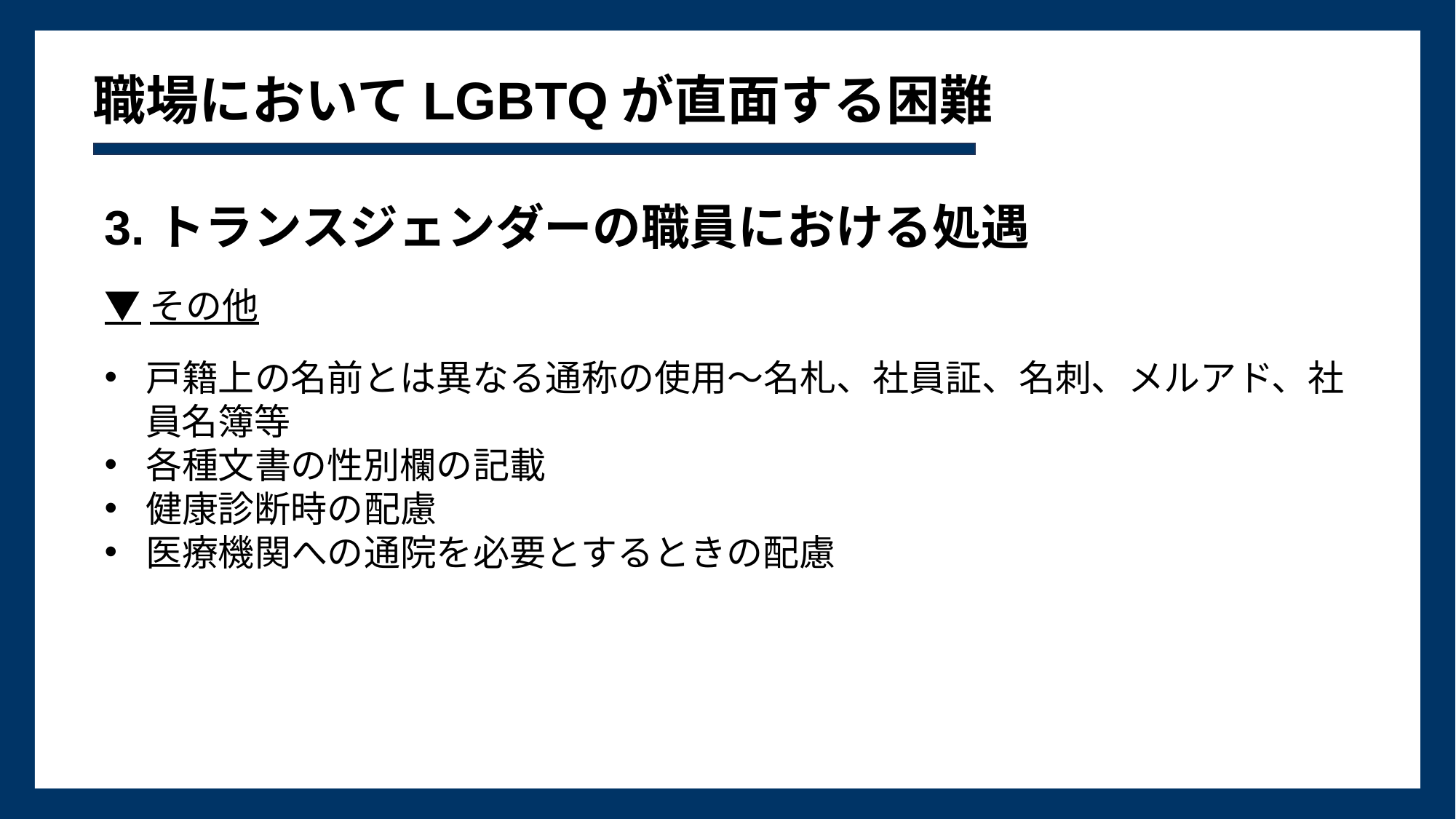

# 職場においてLGBTQが直面する困難

3.トランスジェンダーの職員における処遇
▼その他
戸籍上の名前とは異なる通称の使用～名札、社員証、名刺、メルアド、社員名簿等
各種文書の性別欄の記載
健康診断時の配慮
医療機関への通院を必要とするときの配慮